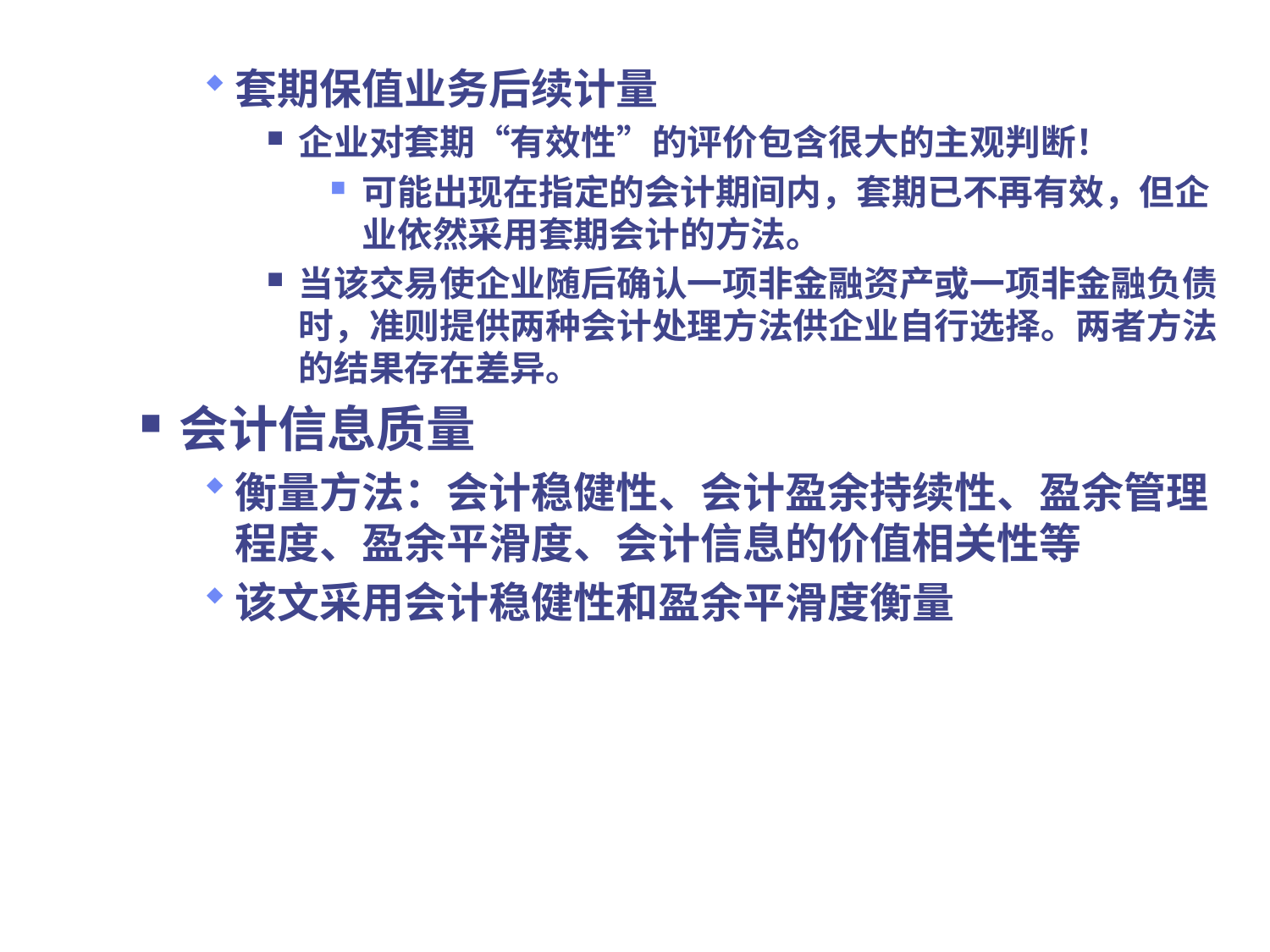

套期保值业务后续计量
企业对套期“有效性”的评价包含很大的主观判断！
可能出现在指定的会计期间内，套期已不再有效，但企业依然采用套期会计的方法。
当该交易使企业随后确认一项非金融资产或一项非金融负债时，准则提供两种会计处理方法供企业自行选择。两者方法的结果存在差异。
会计信息质量
衡量方法：会计稳健性、会计盈余持续性、盈余管理程度、盈余平滑度、会计信息的价值相关性等
该文采用会计稳健性和盈余平滑度衡量